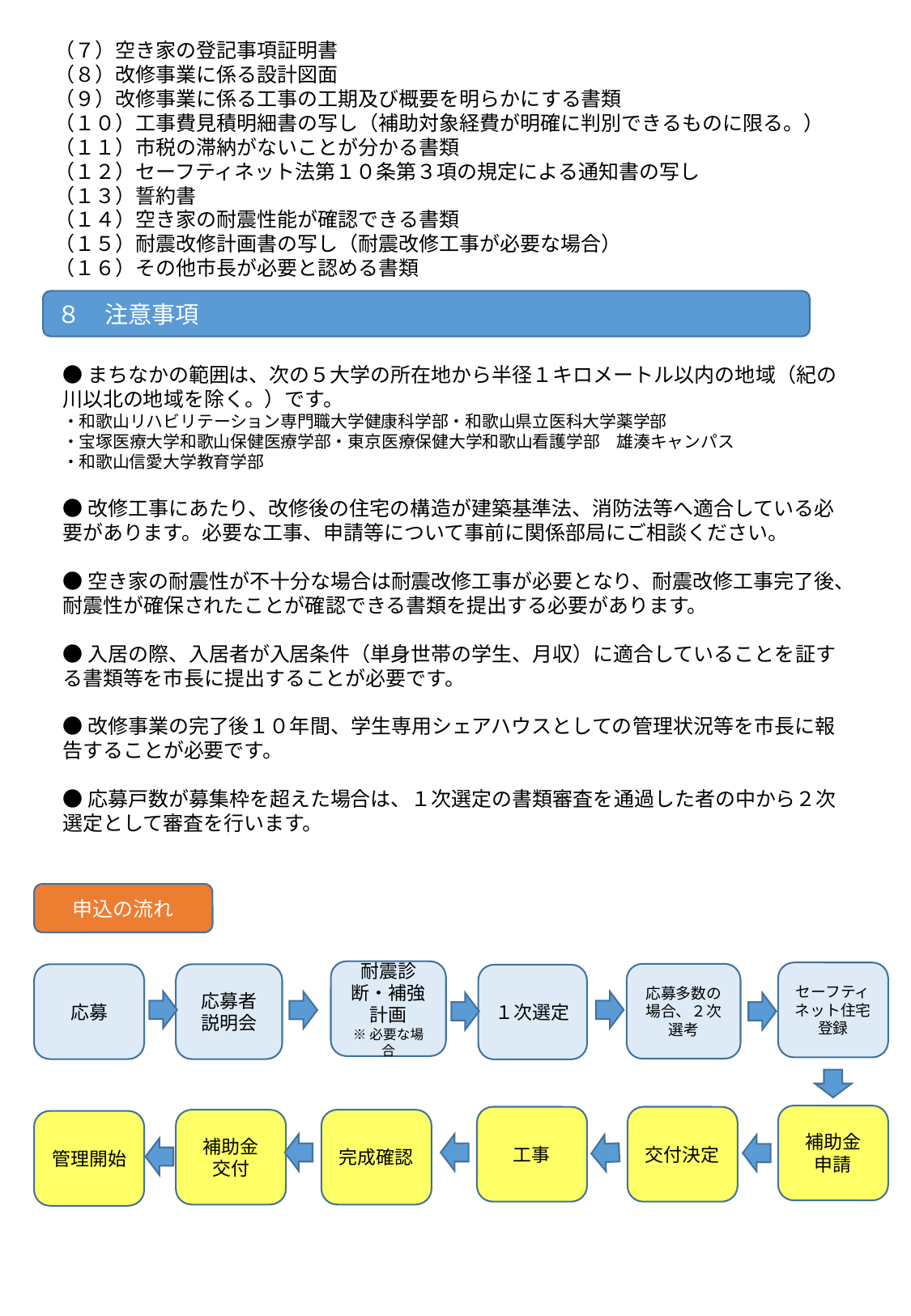

（７）空き家の登記事項証明書
（８）改修事業に係る設計図面
（９）改修事業に係る工事の工期及び概要を明らかにする書類
（１０）工事費見積明細書の写し（補助対象経費が明確に判別できるものに限る。）
（１１）市税の滞納がないことが分かる書類
（１２）セーフティネット法第１０条第３項の規定による通知書の写し
（１３）誓約書
（１４）空き家の耐震性能が確認できる書類
（１５）耐震改修計画書の写し（耐震改修工事が必要な場合）
（１６）その他市長が必要と認める書類

８　注意事項
●まちなかの範囲は、次の５大学の所在地から半径１キロメートル以内の地域（紀の川以北の地域を除く。）です。
・和歌山リハビリテーション専門職大学健康科学部・和歌山県立医科大学薬学部
・宝塚医療大学和歌山保健医療学部・東京医療保健大学和歌山看護学部　雄湊キャンパス
・和歌山信愛大学教育学部

●改修工事にあたり、改修後の住宅の構造が建築基準法、消防法等へ適合している必要があります。必要な工事、申請等について事前に関係部局にご相談ください。

●空き家の耐震性が不十分な場合は耐震改修工事が必要となり、耐震改修工事完了後、耐震性が確保されたことが確認できる書類を提出する必要があります。

●入居の際、入居者が入居条件（単身世帯の学生、月収）に適合していることを証する書類等を市長に提出することが必要です。

●改修事業の完了後１０年間、学生専用シェアハウスとしての管理状況等を市長に報告することが必要です。

●応募戸数が募集枠を超えた場合は、１次選定の書類審査を通過した者の中から２次選定として審査を行います。
申込の流れ
耐震診断・補強計画
※必要な場合
セーフティネット住宅登録
応募多数の場合、２次選考
応募
応募者
説明会
１次選定

補助金
申請
交付決定
工事
完成確認
補助金
交付
管理開始